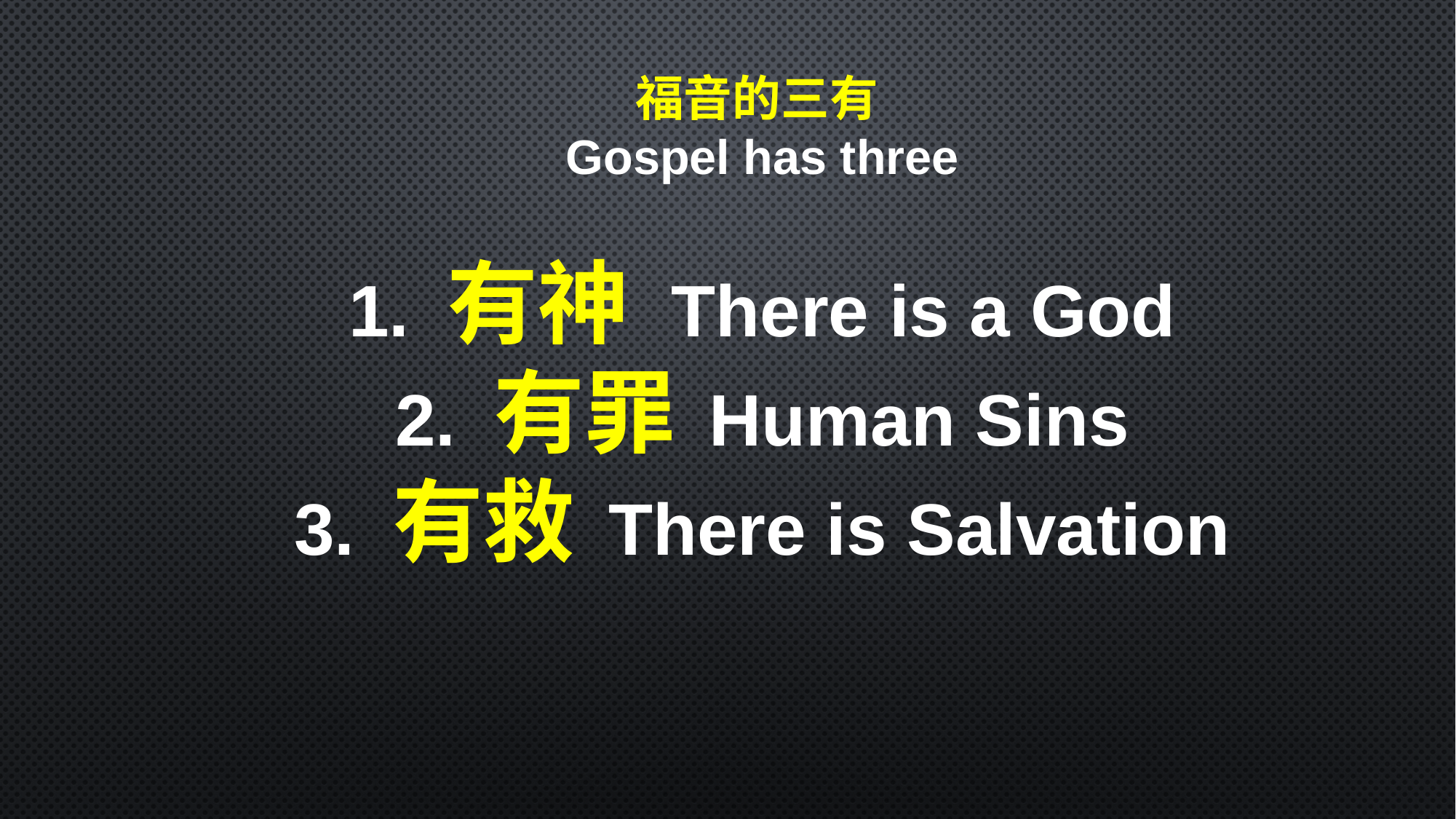

福音的三有
Gospel has three
1. 有神 There is a God
2. 有罪 Human Sins
3. 有救 There is Salvation